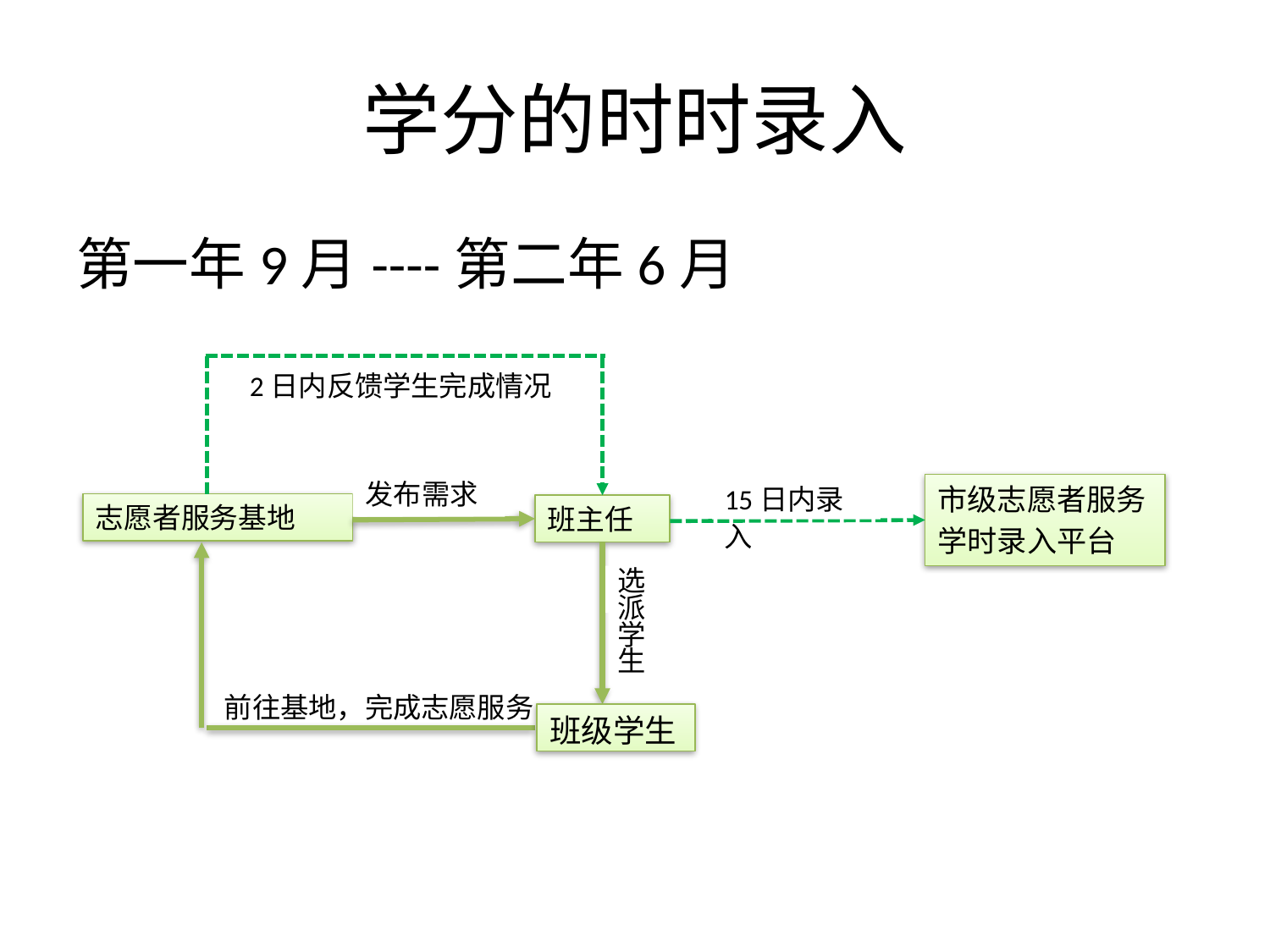

# 学分的时时录入
第一年9月----第二年6月

2日内反馈学生完成情况
发布需求
15日内录入
市级志愿者服务
学时录入平台
志愿者服务基地
班主任
选
派
学
生
前往基地，完成志愿服务
班级学生